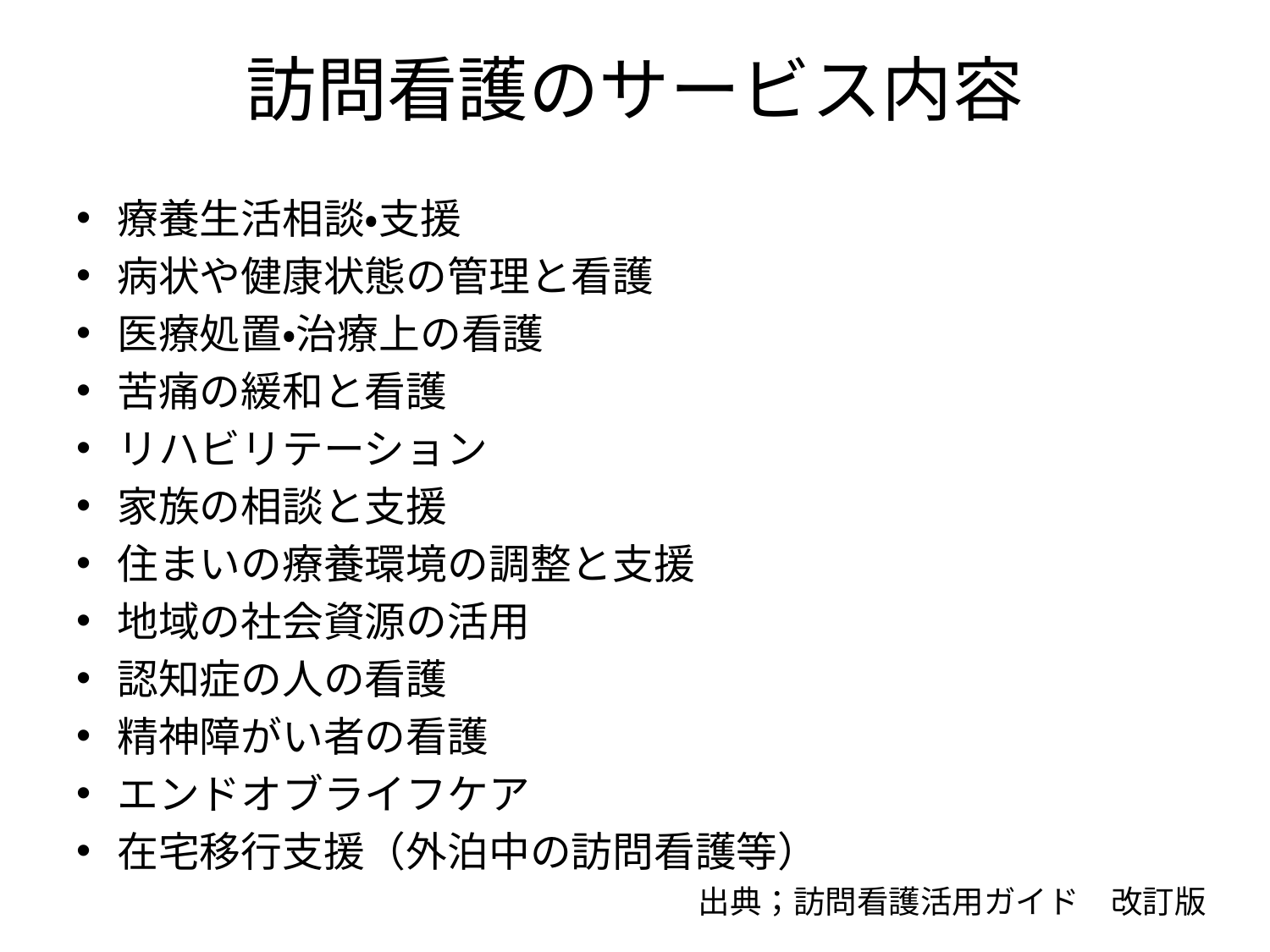

# 訪問看護のサービス内容
療養生活相談・支援
病状や健康状態の管理と看護
医療処置・治療上の看護
苦痛の緩和と看護
リハビリテーション
家族の相談と支援
住まいの療養環境の調整と支援
地域の社会資源の活用
認知症の人の看護
精神障がい者の看護
エンドオブライフケア
在宅移行支援（外泊中の訪問看護等）
出典；訪問看護活用ガイド　改訂版